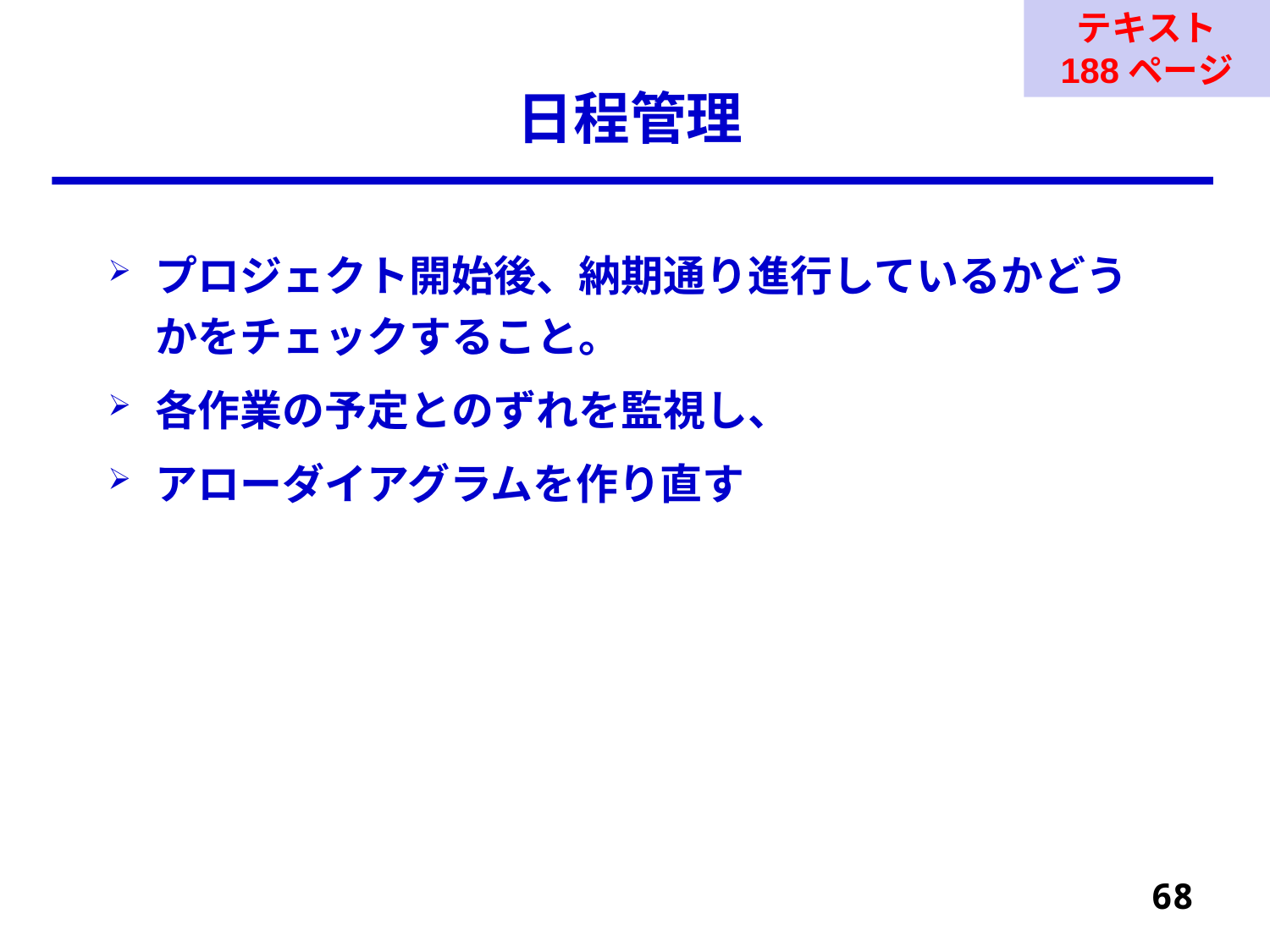

テキスト
188ページ
# 日程管理
プロジェクト開始後、納期通り進行しているかどうかをチェックすること。
各作業の予定とのずれを監視し、
アローダイアグラムを作り直す
68